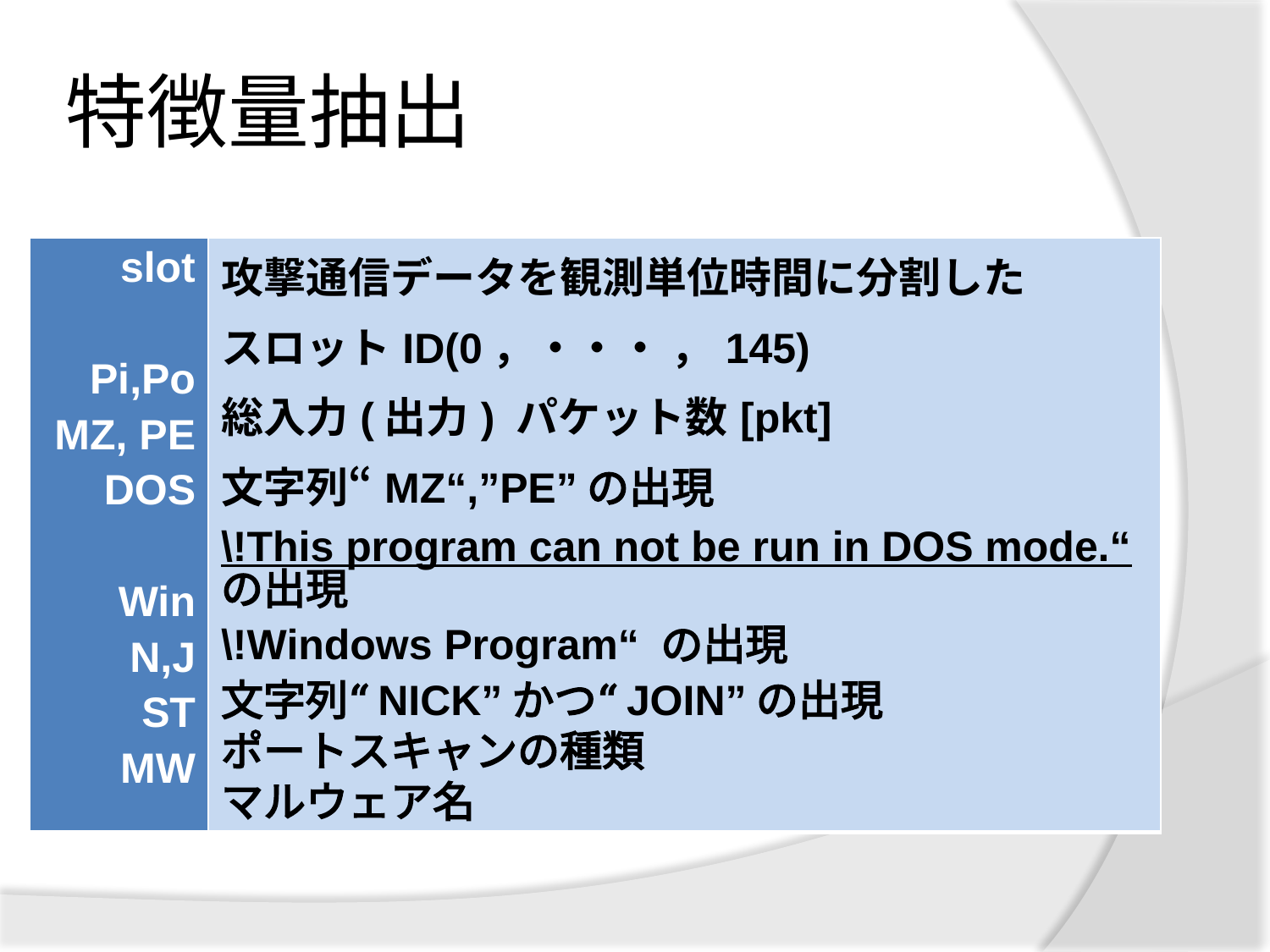

# 特徴量抽出
| slot Pi,Po MZ, PE DOS Win N,J ST MW | 攻撃通信データを観測単位時間に分割した スロットID(0，・・・ ，145) 総入力(出力) パケット数[pkt] 文字列“MZ“,”PE”の出現 \!This program can not be run in DOS mode.“ の出現 \!Windows Program“ の出現 文字列“NICK”かつ“JOIN”の出現 ポートスキャンの種類 マルウェア名 |
| --- | --- |